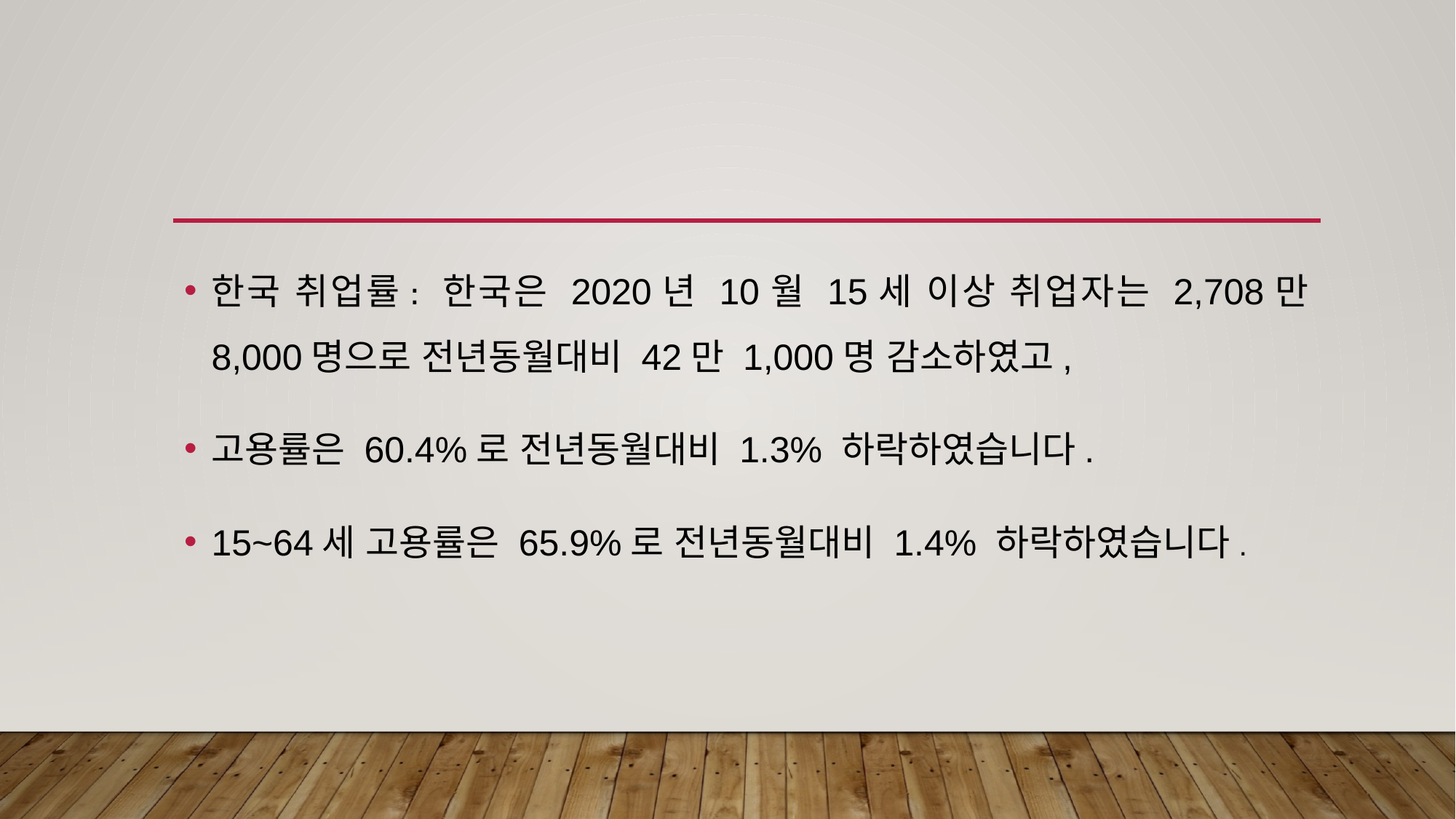

한국 취업률: 한국은 2020년 10월 15세 이상 취업자는 2,708만 8,000명으로 전년동월대비 42만 1,000명 감소하였고,
고용률은 60.4%로 전년동월대비 1.3% 하락하였습니다.
15~64세 고용률은 65.9%로 전년동월대비 1.4% 하락하였습니다.